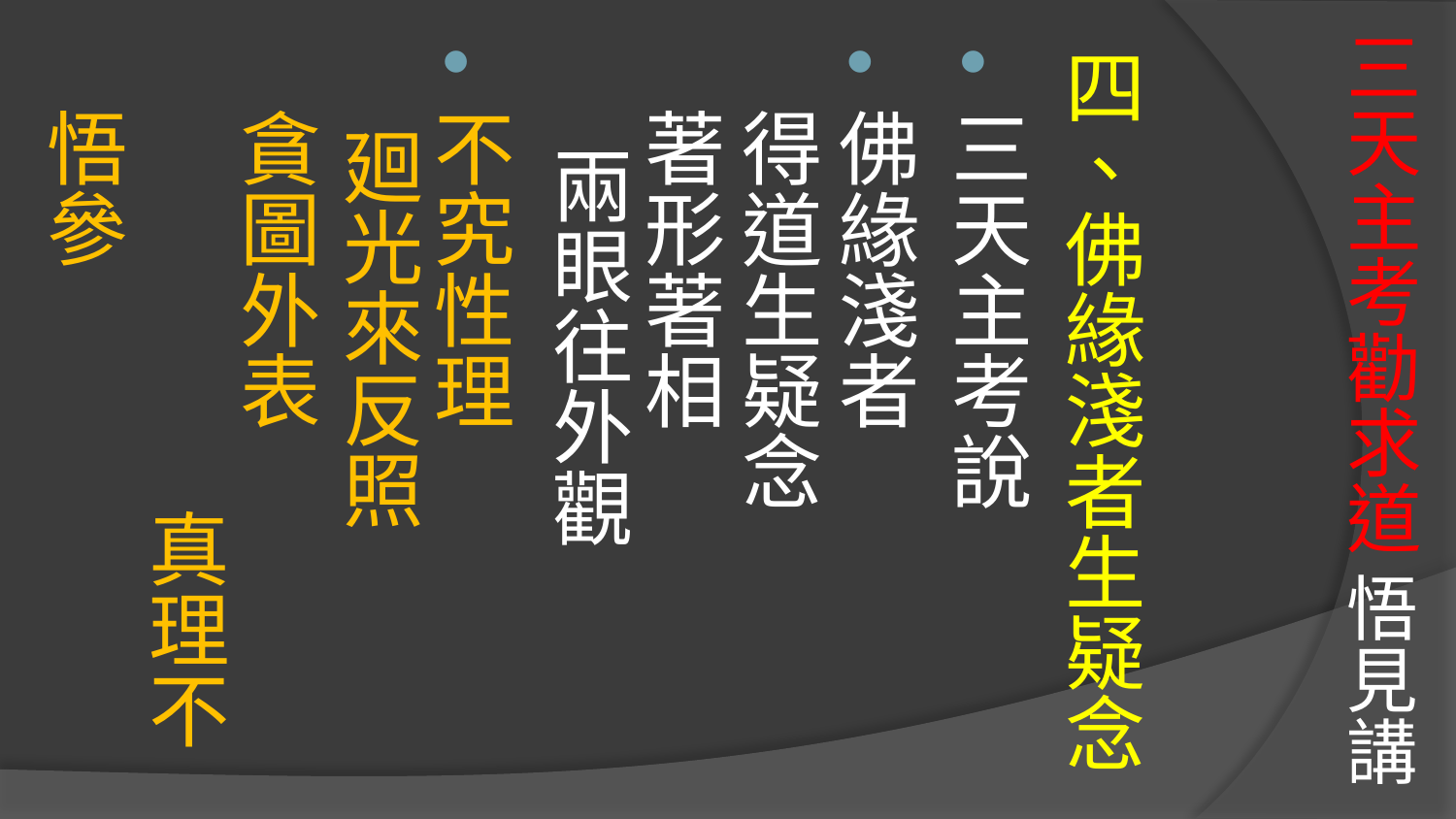

# 三天主考勸求道 悟見講
四、佛緣淺者生疑念
三天主考說
佛緣淺者                  得道生疑念
著形著相                      兩眼往外觀
不究性理                     廻光來反照
貪圖外表                                          真理不悟參